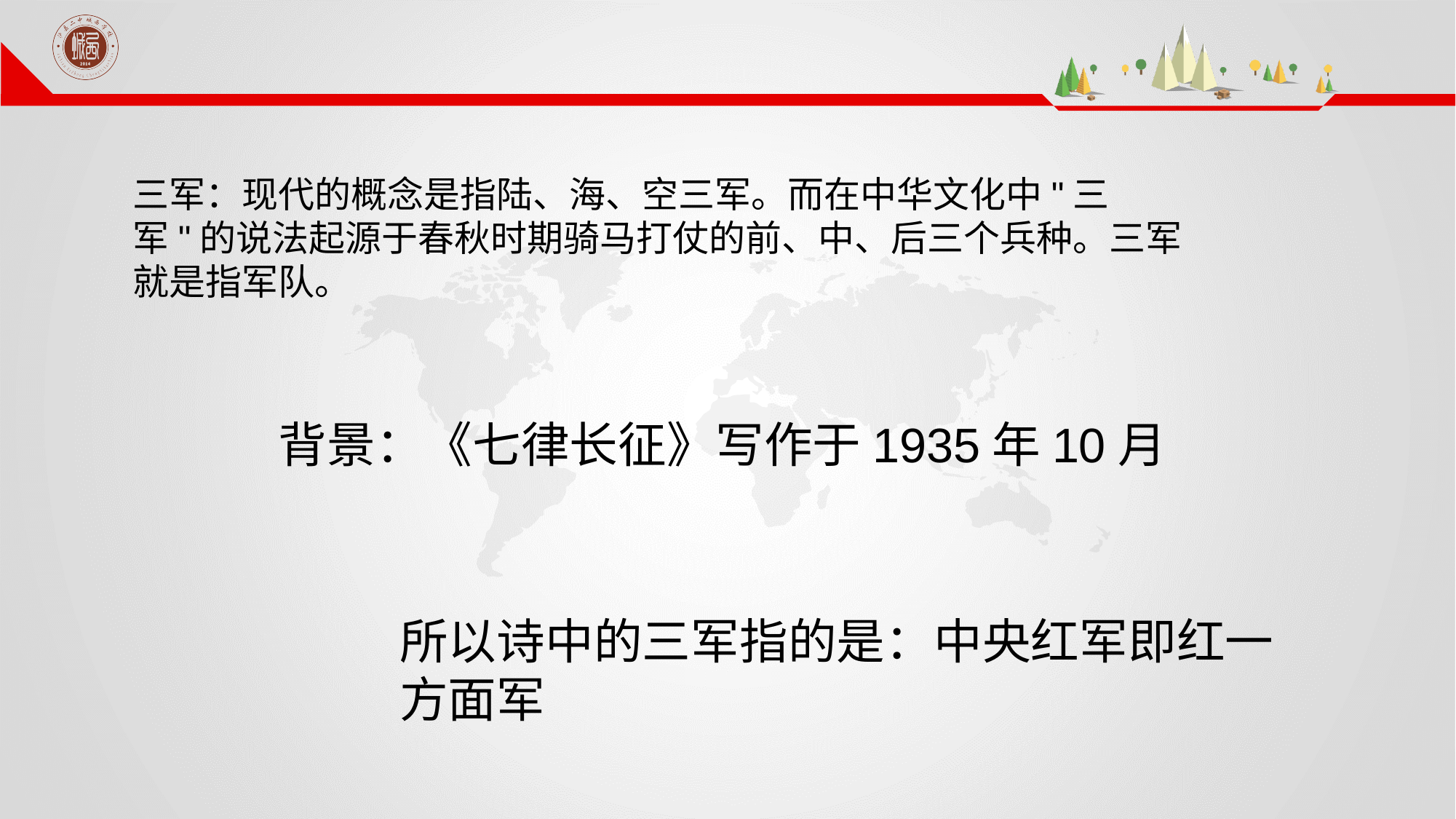

三军：现代的概念是指陆、海、空三军。而在中华文化中"三军"的说法起源于春秋时期骑马打仗的前、中、后三个兵种。三军就是指军队。
背景：《七律长征》写作于1935年10月
所以诗中的三军指的是：中央红军即红一方面军